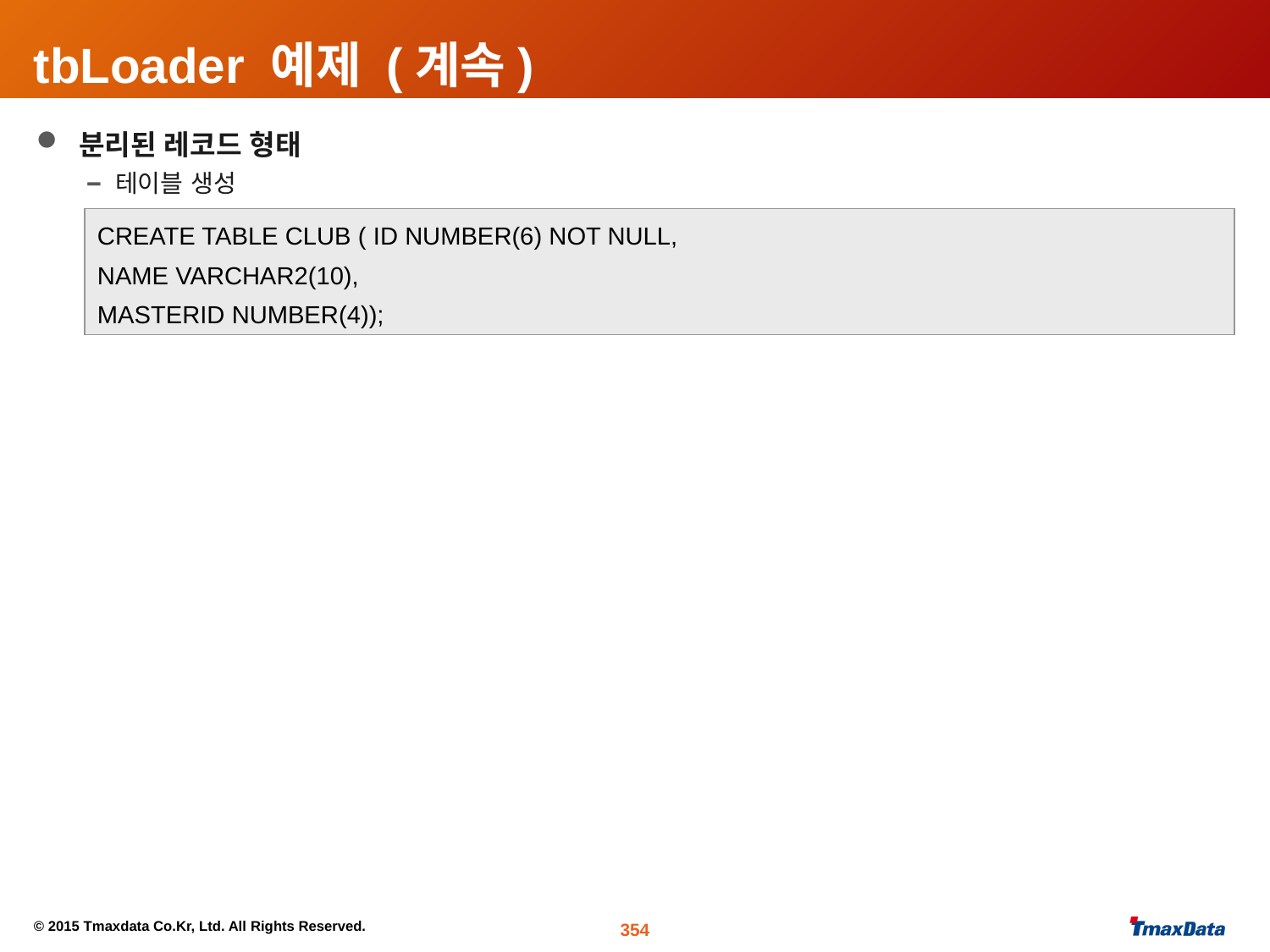

# tbLoader 예제 (계속)
 분리된 레코드 형태
 테이블 생성

CREATE TABLE CLUB ( ID NUMBER(6) NOT NULL,
NAME VARCHAR2(10),
MASTERID NUMBER(4));